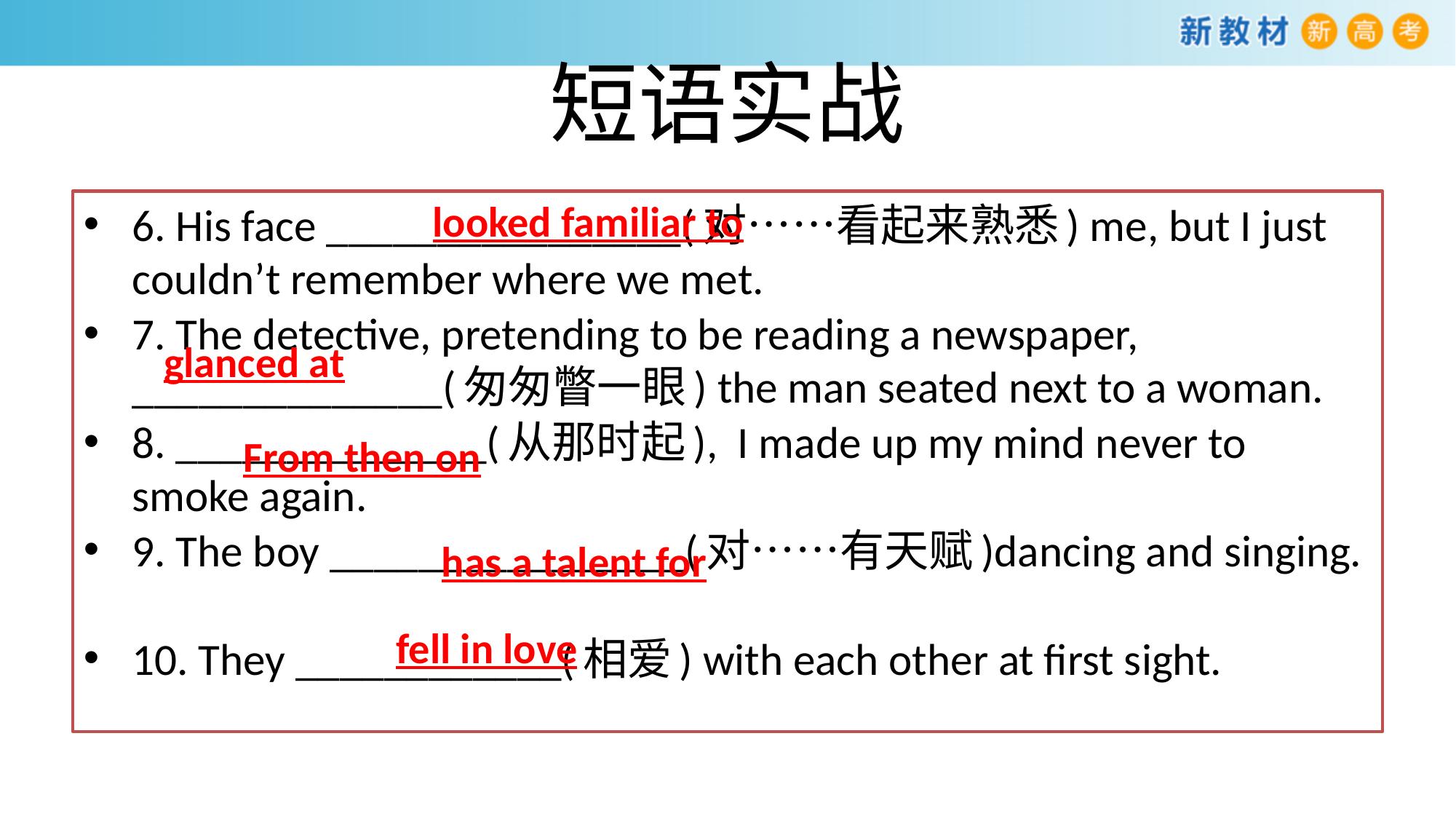

# 短语实战
looked familiar to
6. His face ________________(对……看起来熟悉) me, but I just couldn’t remember where we met.
7. The detective, pretending to be reading a newspaper, ______________(匆匆瞥一眼) the man seated next to a woman.
8. ______________(从那时起),  I made up my mind never to smoke again.
9. The boy ________________(对……有天赋)dancing and singing.
10. They ____________(相爱) with each other at first sight.

glanced at
From then on
has a talent for
fell in love